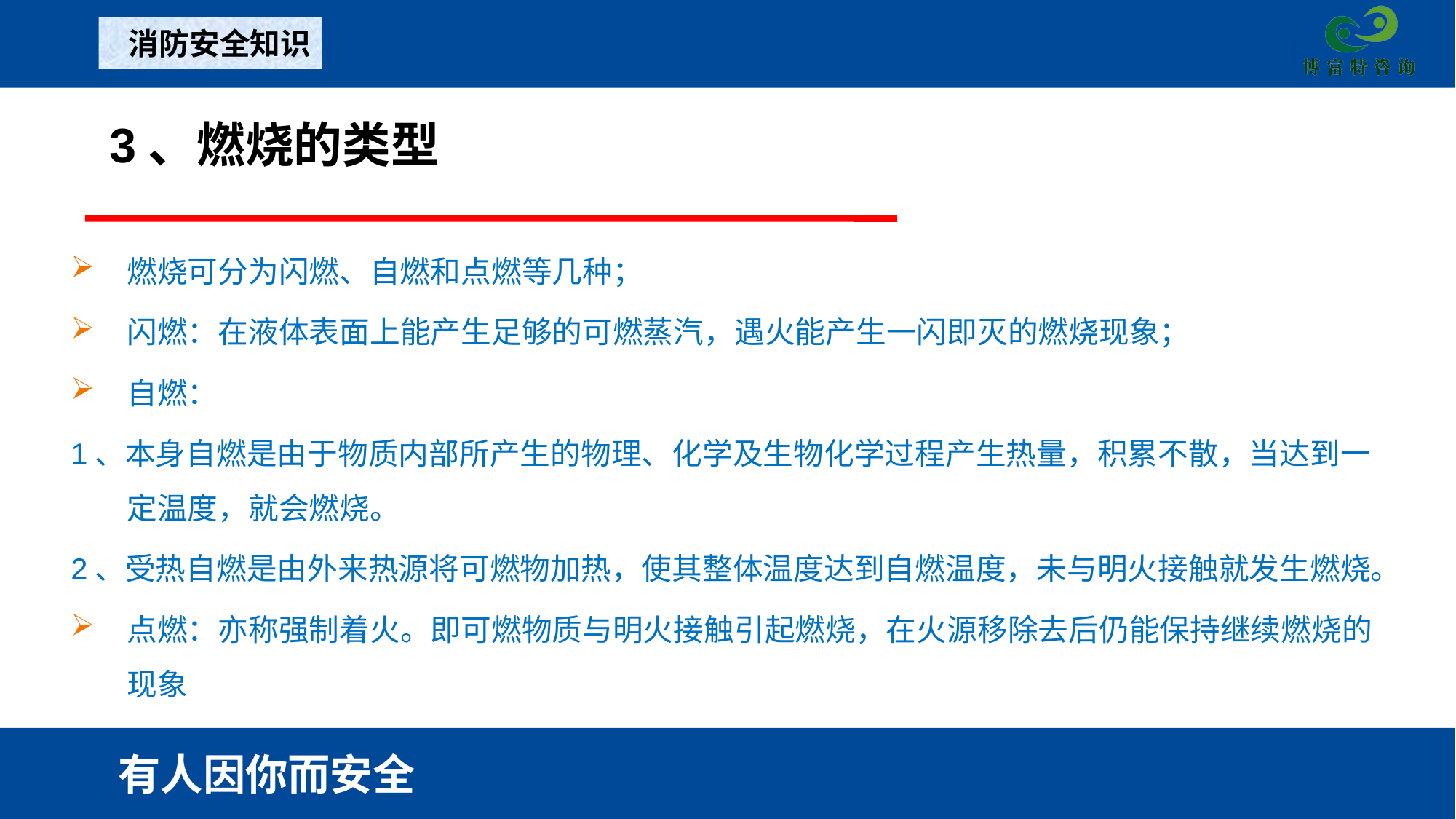

消防安全知识
3、燃烧的类型

燃烧可分为闪燃、自燃和点燃等几种；
闪燃：在液体表面上能产生足够的可燃蒸汽，遇火能产生一闪即灭的燃烧现象；
自燃：
1、本身自燃是由于物质内部所产生的物理、化学及生物化学过程产生热量，积累不散，当达到一定温度，就会燃烧。
2、受热自燃是由外来热源将可燃物加热，使其整体温度达到自燃温度，未与明火接触就发生燃烧。
点燃：亦称强制着火。即可燃物质与明火接触引起燃烧，在火源移除去后仍能保持继续燃烧的现象